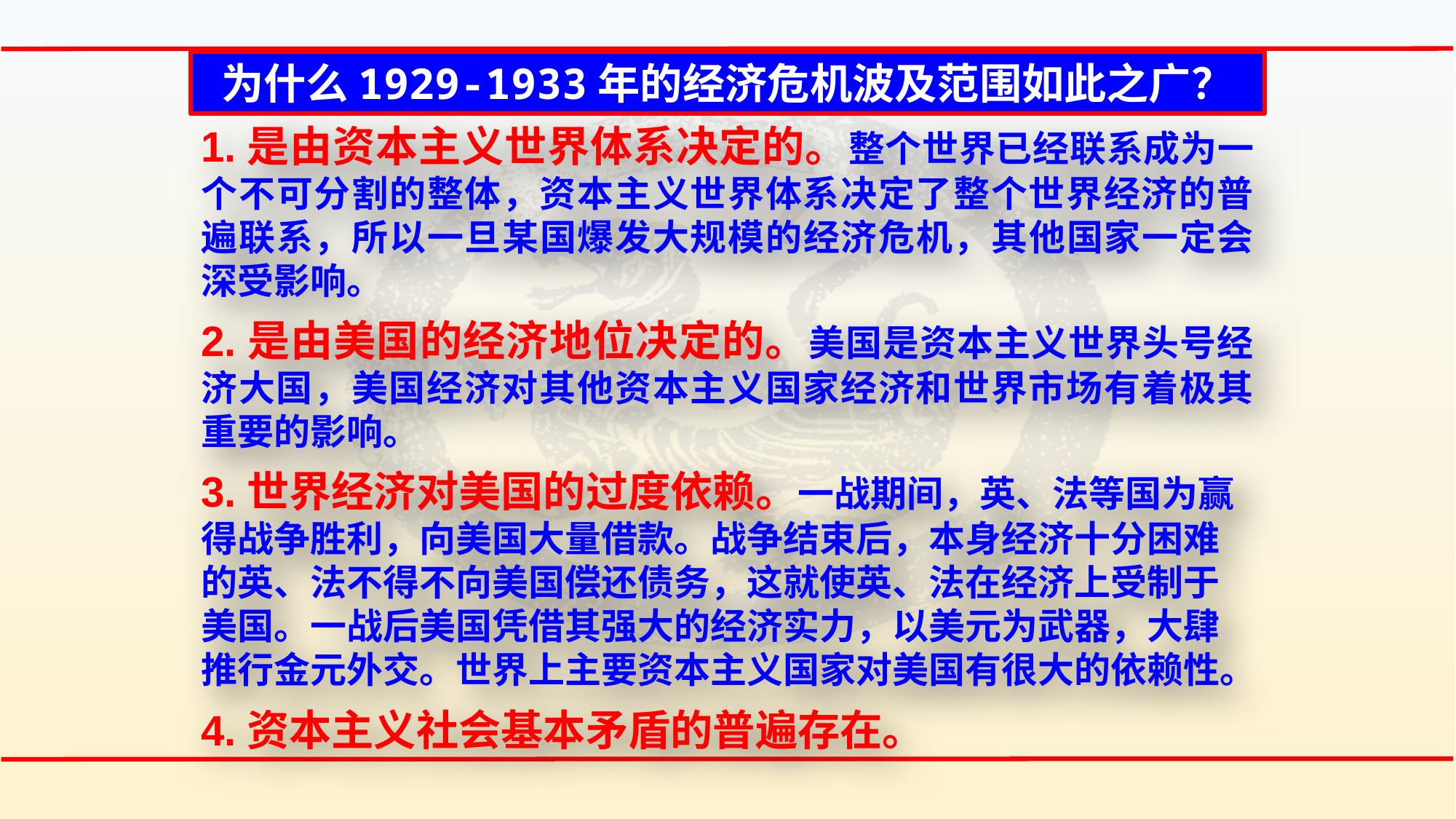

为什么1929-1933年的经济危机波及范围如此之广？
1.是由资本主义世界体系决定的。整个世界已经联系成为一个不可分割的整体，资本主义世界体系决定了整个世界经济的普遍联系，所以一旦某国爆发大规模的经济危机，其他国家一定会深受影响。
2.是由美国的经济地位决定的。美国是资本主义世界头号经济大国，美国经济对其他资本主义国家经济和世界市场有着极其重要的影响。
3.世界经济对美国的过度依赖。一战期间，英、法等国为赢得战争胜利，向美国大量借款。战争结束后，本身经济十分困难的英、法不得不向美国偿还债务，这就使英、法在经济上受制于美国。一战后美国凭借其强大的经济实力，以美元为武器，大肆推行金元外交。世界上主要资本主义国家对美国有很大的依赖性。
4.资本主义社会基本矛盾的普遍存在。